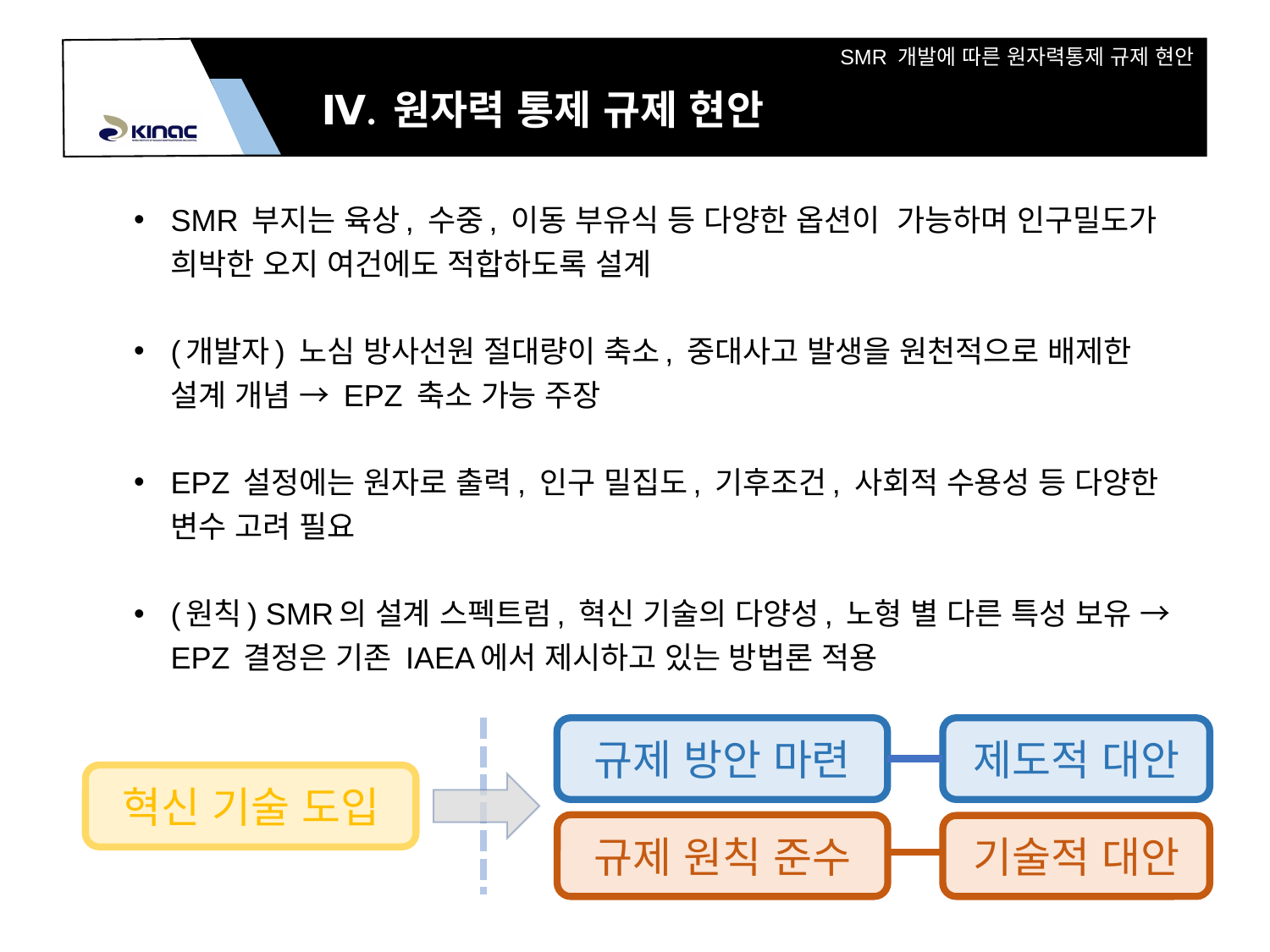

Ⅳ. 원자력 통제 규제 현안
SMR 부지는 육상, 수중, 이동 부유식 등 다양한 옵션이  가능하며 인구밀도가 희박한 오지 여건에도 적합하도록 설계

(개발자) 노심 방사선원 절대량이 축소, 중대사고 발생을 원천적으로 배제한 설계 개념 → EPZ 축소 가능 주장

EPZ 설정에는 원자로 출력, 인구 밀집도, 기후조건, 사회적 수용성 등 다양한 변수 고려 필요

(원칙) SMR의 설계 스펙트럼, 혁신 기술의 다양성, 노형 별 다른 특성 보유 → EPZ 결정은 기존 IAEA에서 제시하고 있는 방법론 적용
규제 방안 마련
제도적 대안
혁신 기술 도입

규제 원칙 준수
기술적 대안